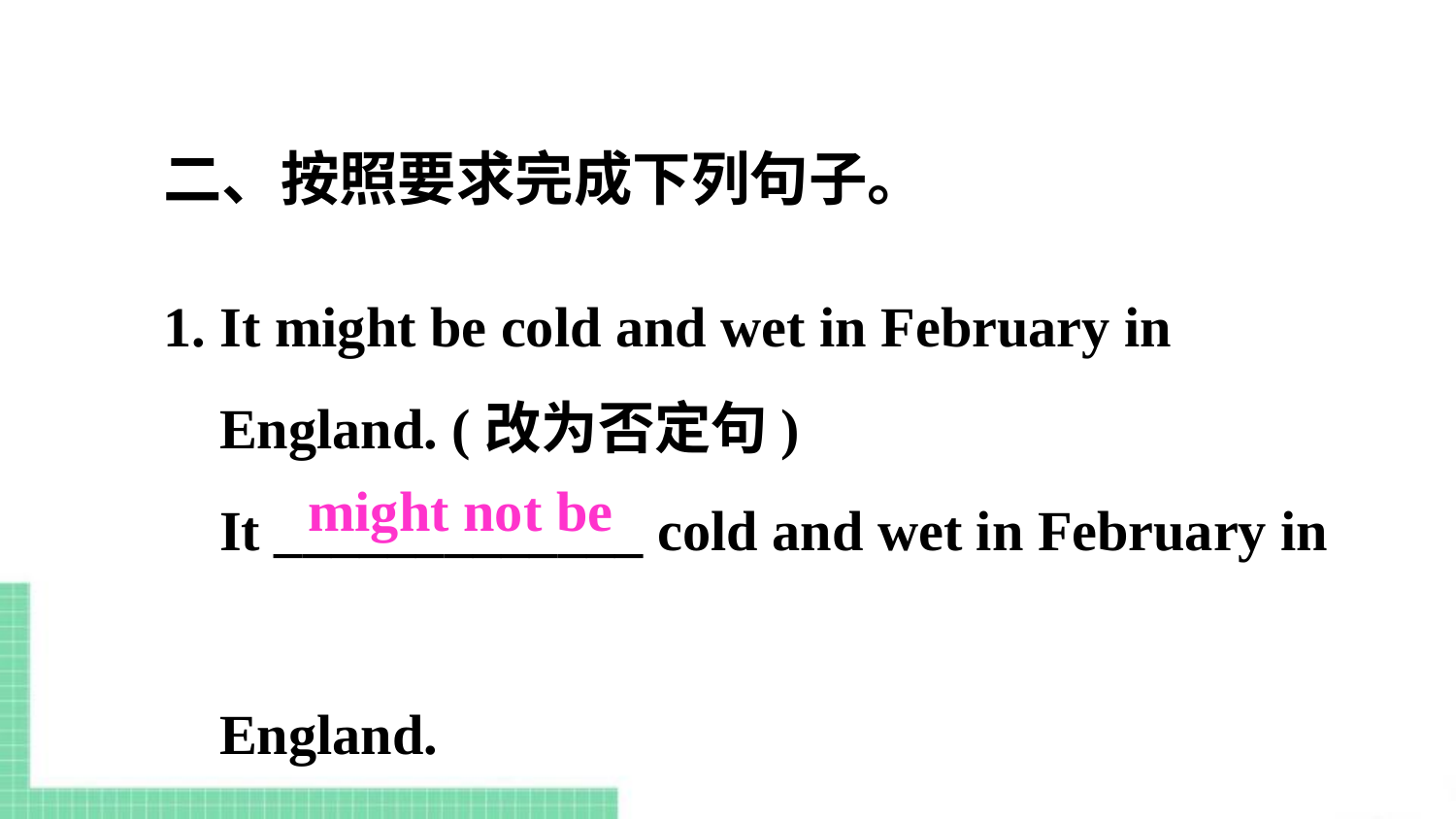

二、按照要求完成下列句子。
1. It might be cold and wet in February in
    England. (改为否定句)
    It _____________ cold and wet in February in
    England.
might not be